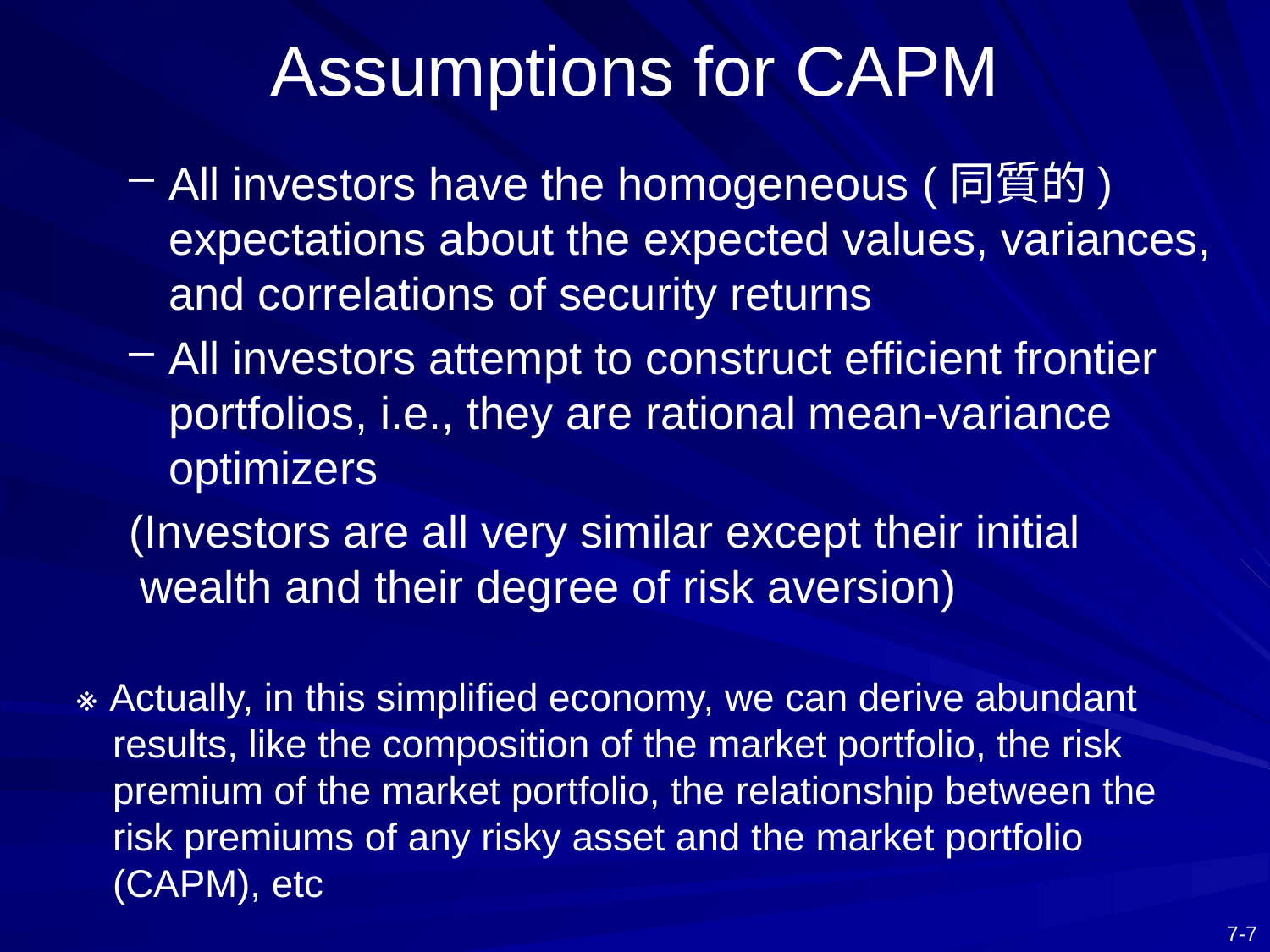

# Assumptions for CAPM
All investors have the homogeneous (同質的) expectations about the expected values, variances, and correlations of security returns
All investors attempt to construct efficient frontier portfolios, i.e., they are rational mean-variance optimizers
(Investors are all very similar except their initial wealth and their degree of risk aversion)
※ Actually, in this simplified economy, we can derive abundant results, like the composition of the market portfolio, the risk premium of the market portfolio, the relationship between the risk premiums of any risky asset and the market portfolio (CAPM), etc